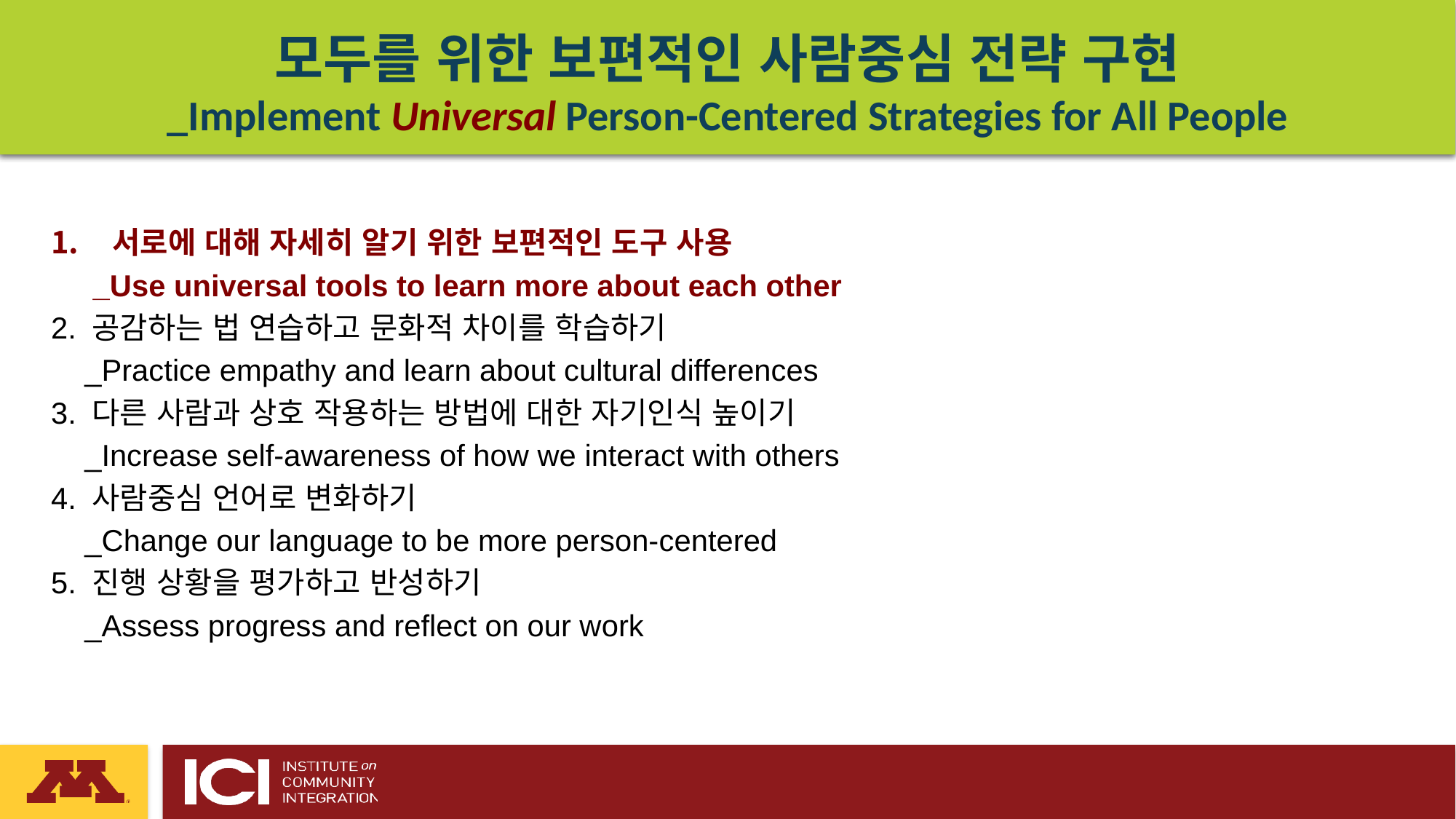

# 모두를 위한 보편적인 사람중심 전략 구현 _Implement Universal Person-Centered Strategies for All People
서로에 대해 자세히 알기 위한 보편적인 도구 사용
     _Use universal tools to learn more about each other
2. 공감하는 법 연습하고 문화적 차이를 학습하기
    _Practice empathy and learn about cultural differences
3. 다른 사람과 상호 작용하는 방법에 대한 자기인식 높이기
    _Increase self-awareness of how we interact with others
4. 사람중심 언어로 변화하기
    _Change our language to be more person-centered
5. 진행 상황을 평가하고 반성하기
    _Assess progress and reflect on our work